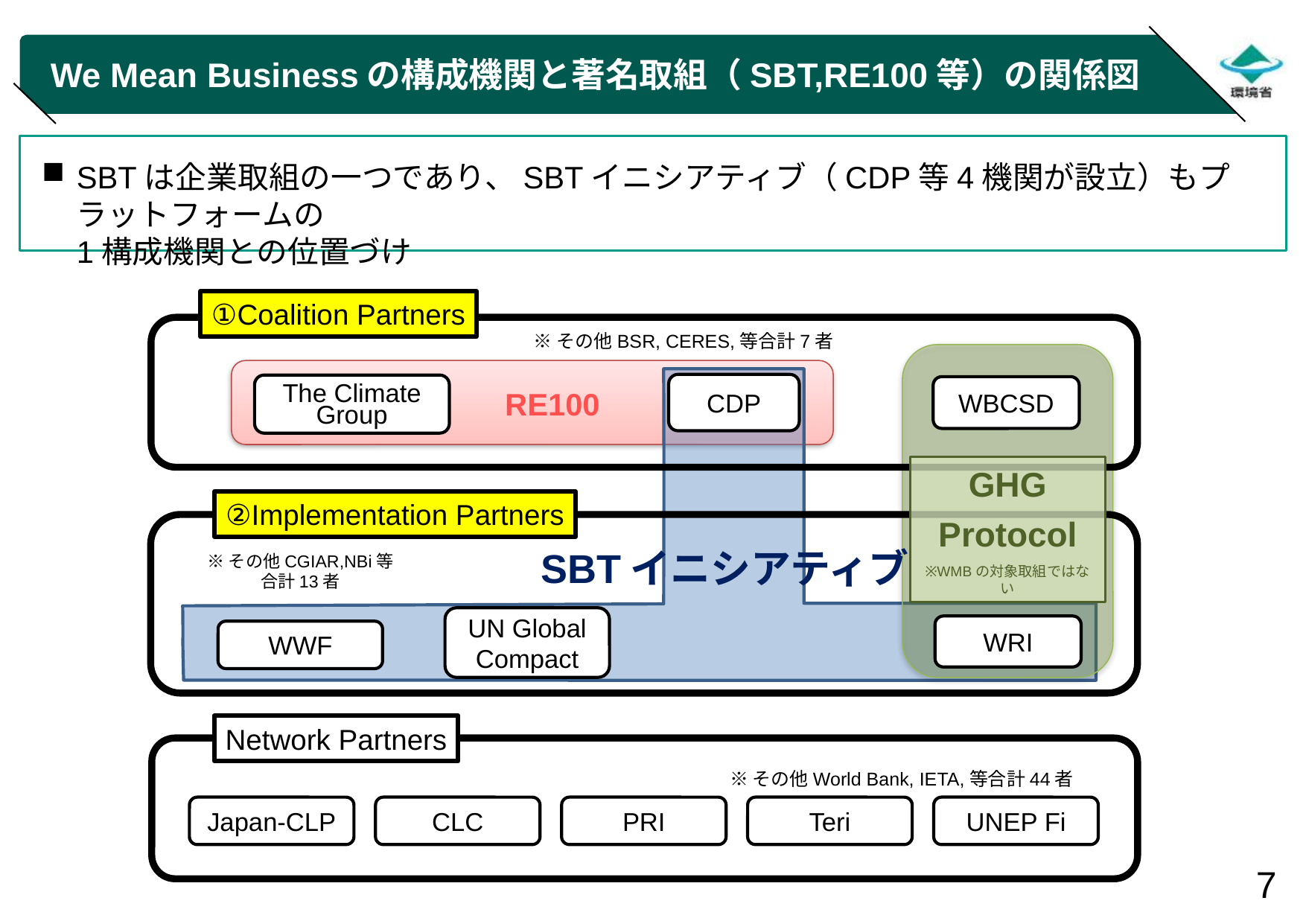

# We Mean Businessの構成機関と著名取組（SBT,RE100等）の関係図
SBTは企業取組の一つであり、SBTイニシアティブ（CDP等4機関が設立）もプラットフォームの
1構成機関との位置づけ
①Coalition Partners

※その他BSR, CERES,等合計7者

CDP
The Climate Group
WBCSD
RE100
GHG
Protocol
※WMBの対象取組ではない
②Implementation Partners

SBTイニシアティブ
※その他CGIAR,NBi等
合計13者
UN Global Compact
WRI
WWF
Network Partners

※その他World Bank, IETA,等合計44者
Japan-CLP
CLC
PRI
Teri
UNEP Fi